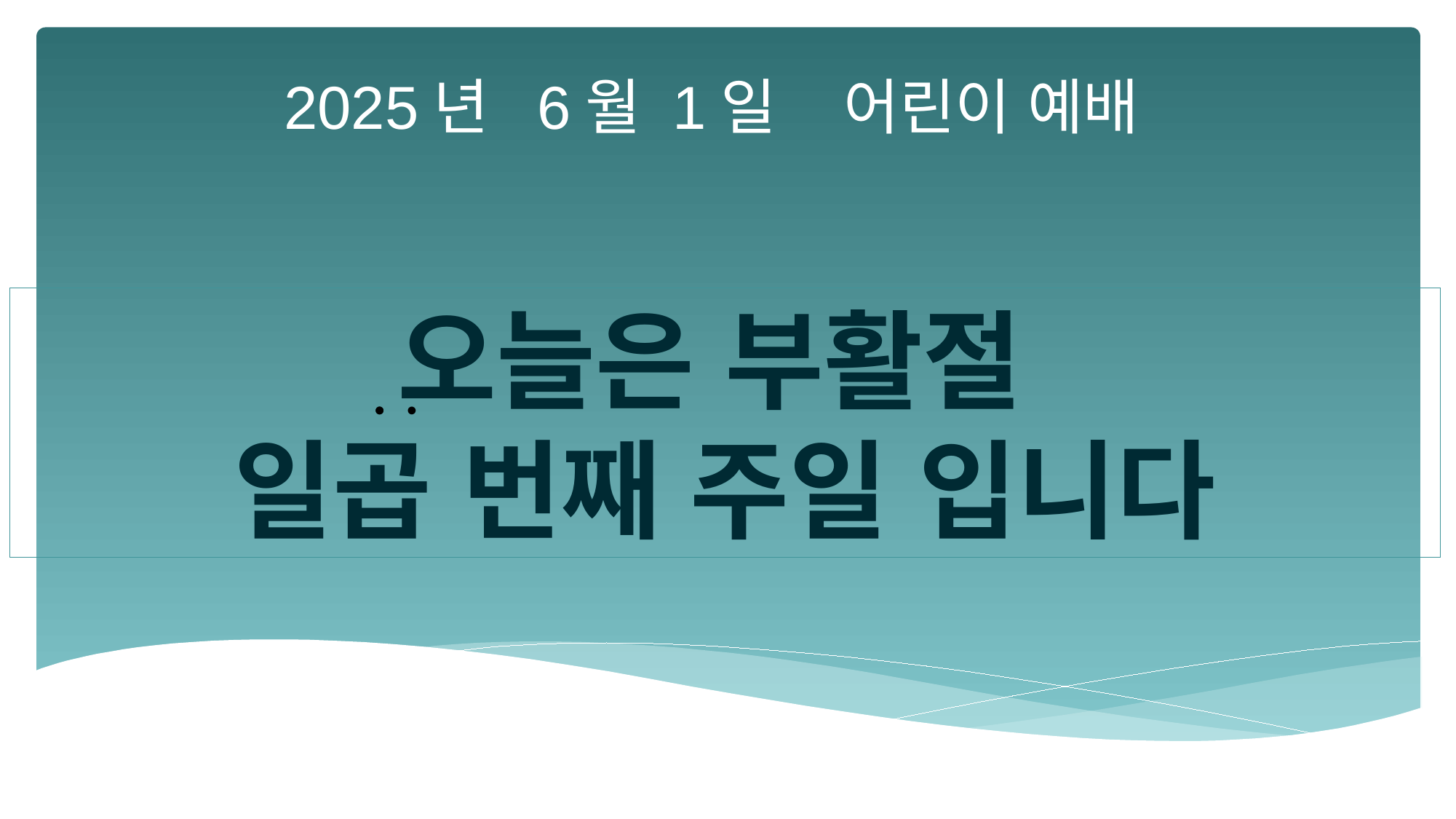

2025년  6월 1일    어린이 예배
오늘은 부활절
일곱 번째 주일 입니다
•
•
•